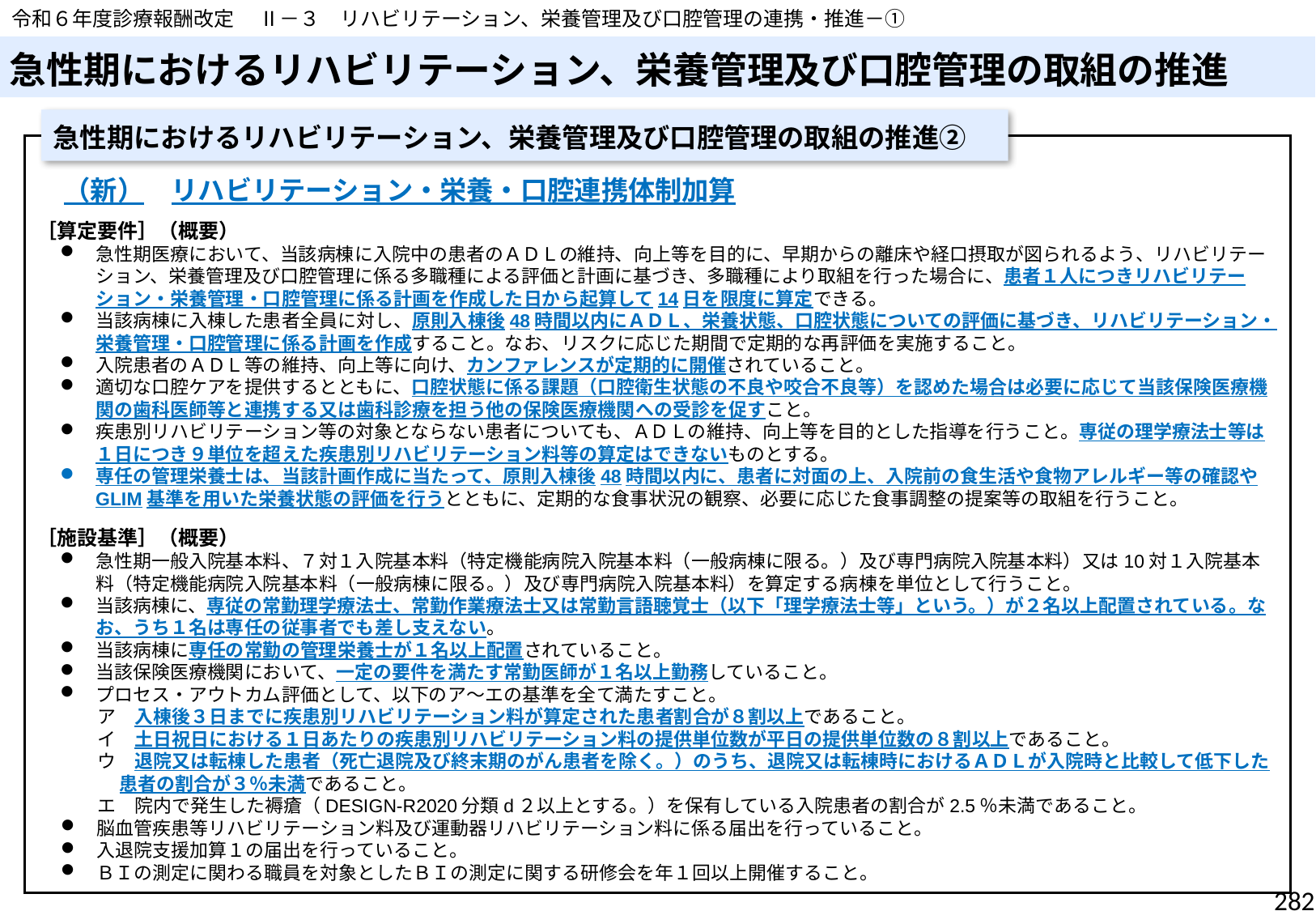

令和６年度診療報酬改定　 Ⅱ－３　リハビリテーション、栄養管理及び口腔管理の連携・推進－①
# 急性期におけるリハビリテーション、栄養管理及び口腔管理の取組の推進
急性期におけるリハビリテーション、栄養管理及び口腔管理の取組の推進②

　（新）　リハビリテーション・栄養・口腔連携体制加算

［算定要件］（概要）
急性期医療において、当該病棟に入院中の患者のＡＤＬの維持、向上等を目的に、早期からの離床や経口摂取が図られるよう、リハビリテーション、栄養管理及び口腔管理に係る多職種による評価と計画に基づき、多職種により取組を行った場合に、患者１人につきリハビリテーション・栄養管理・口腔管理に係る計画を作成した日から起算して14日を限度に算定できる。
当該病棟に入棟した患者全員に対し、原則入棟後48時間以内にＡＤＬ、栄養状態、口腔状態についての評価に基づき、リハビリテーション・栄養管理・口腔管理に係る計画を作成すること。なお、リスクに応じた期間で定期的な再評価を実施すること。
入院患者のＡＤＬ等の維持、向上等に向け、カンファレンスが定期的に開催されていること。
適切な口腔ケアを提供するとともに、口腔状態に係る課題（口腔衛生状態の不良や咬合不良等）を認めた場合は必要に応じて当該保険医療機関の歯科医師等と連携する又は歯科診療を担う他の保険医療機関への受診を促すこと。
疾患別リハビリテーション等の対象とならない患者についても、ＡＤＬの維持、向上等を目的とした指導を行うこと。専従の理学療法士等は１日につき９単位を超えた疾患別リハビリテーション料等の算定はできないものとする。
専任の管理栄養士は、当該計画作成に当たって、原則入棟後48時間以内に、患者に対面の上、入院前の食生活や食物アレルギー等の確認やGLIM基準を用いた栄養状態の評価を行うとともに、定期的な食事状況の観察、必要に応じた食事調整の提案等の取組を行うこと。

［施設基準］（概要）
急性期一般入院基本料、７対１入院基本料（特定機能病院入院基本料（一般病棟に限る。）及び専門病院入院基本料）又は10対１入院基本料（特定機能病院入院基本料（一般病棟に限る。）及び専門病院入院基本料）を算定する病棟を単位として行うこと。
当該病棟に、専従の常勤理学療法士、常勤作業療法士又は常勤言語聴覚士（以下「理学療法士等」という。）が２名以上配置されている。なお、うち１名は専任の従事者でも差し支えない。
当該病棟に専任の常勤の管理栄養士が１名以上配置されていること。
当該保険医療機関において、一定の要件を満たす常勤医師が１名以上勤務していること。
プロセス・アウトカム評価として、以下のア～エの基準を全て満たすこと。
　　ア　入棟後３日までに疾患別リハビリテーション料が算定された患者割合が８割以上であること。
　　イ　土日祝日における１日あたりの疾患別リハビリテーション料の提供単位数が平日の提供単位数の８割以上であること。
　　ウ　退院又は転棟した患者（死亡退院及び終末期のがん患者を除く。）のうち、退院又は転棟時におけるＡＤＬが入院時と比較して低下した患者の割合が３％未満であること。
　　エ　院内で発生した褥瘡（DESIGN-R2020分類d２以上とする。）を保有している入院患者の割合が2.5％未満であること。
脳血管疾患等リハビリテーション料及び運動器リハビリテーション料に係る届出を行っていること。
入退院支援加算１の届出を行っていること。
ＢＩの測定に関わる職員を対象としたＢＩの測定に関する研修会を年１回以上開催すること。

282